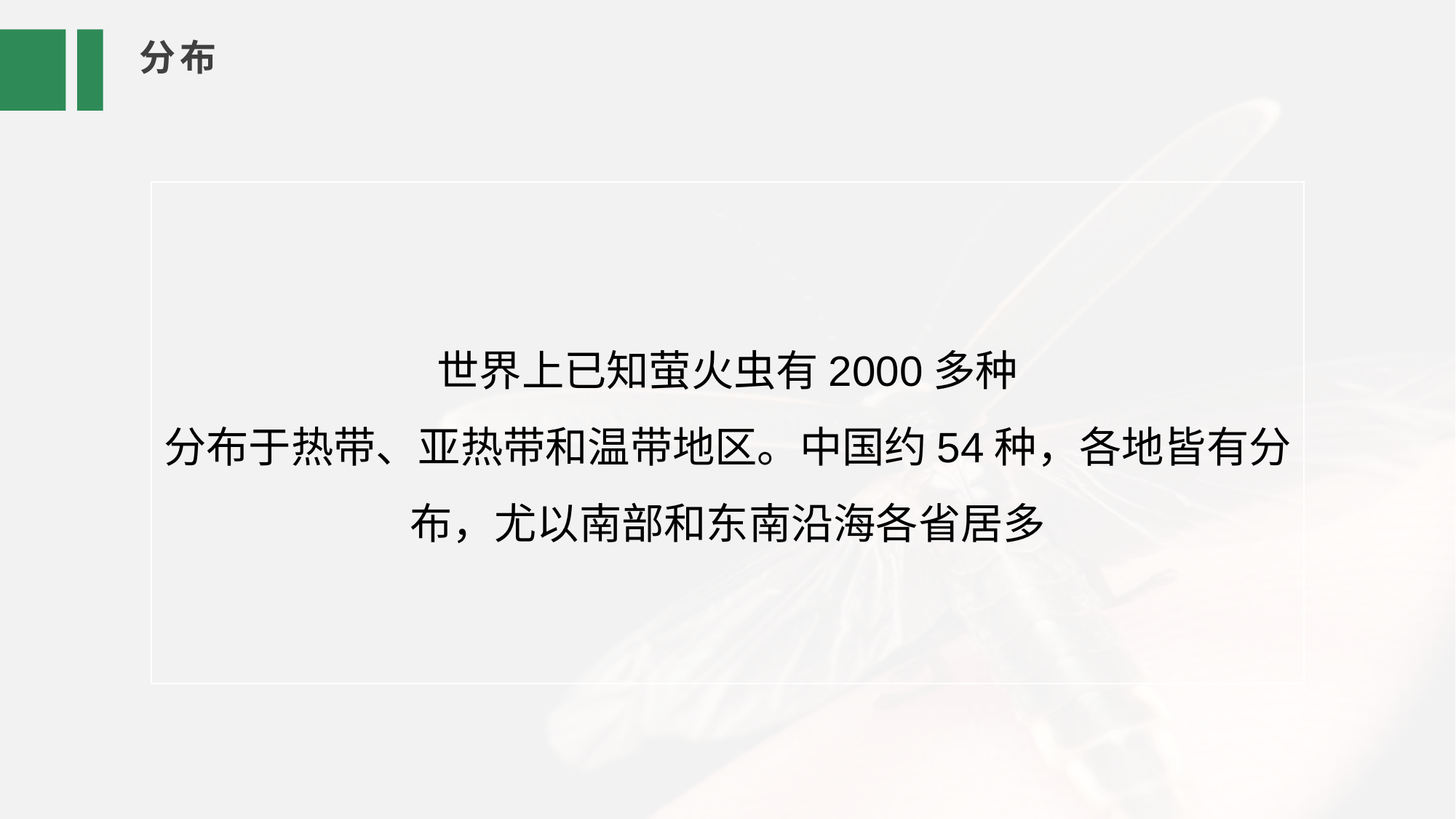

分布
世界上已知萤火虫有2000多种
分布于热带、亚热带和温带地区。中国约54种，各地皆有分布，尤以南部和东南沿海各省居多